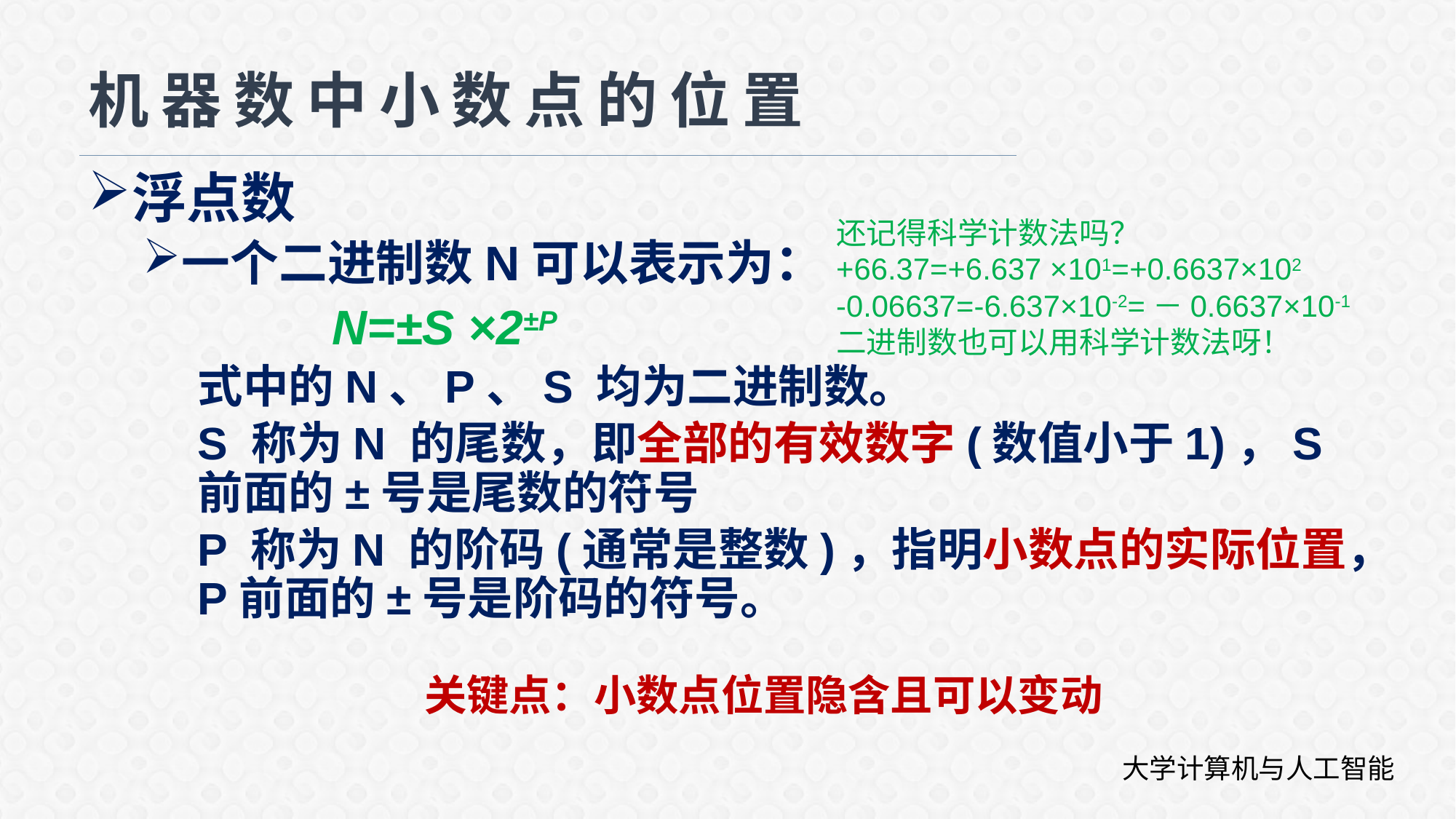

# 机器数中小数点的位置
浮点数
一个二进制数N可以表示为：
             N=±S ×2±P
式中的N、P、S 均为二进制数。
S 称为N 的尾数，即全部的有效数字(数值小于1)，S前面的±号是尾数的符号
P 称为N 的阶码(通常是整数)，指明小数点的实际位置，P前面的±号是阶码的符号。

还记得科学计数法吗？
+66.37=+6.637 ×101=+0.6637×102
-0.06637=-6.637×10-2=－0.6637×10-1
二进制数也可以用科学计数法呀！
关键点：小数点位置隐含且可以变动
大学计算机与人工智能